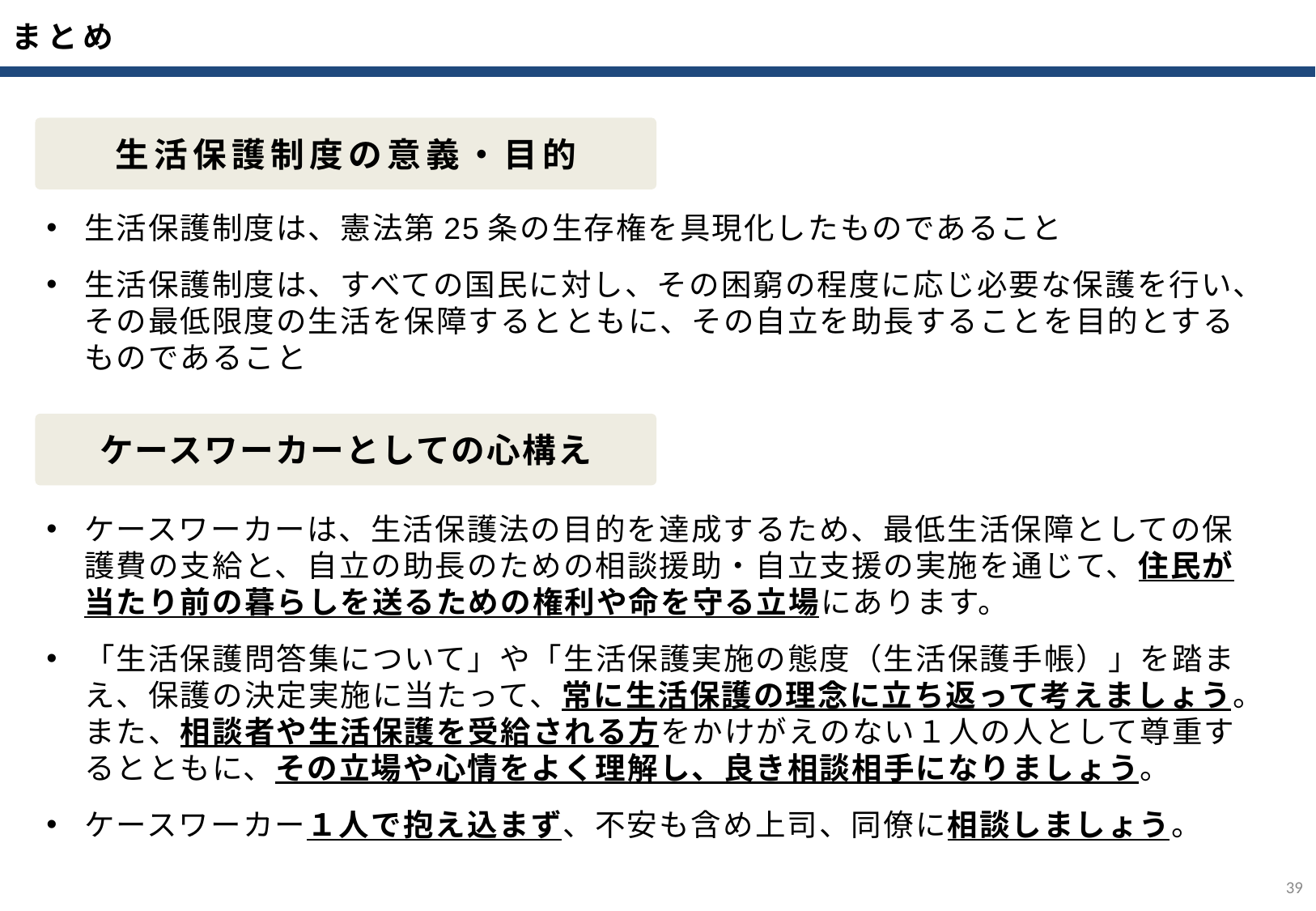

まとめ
生活保護制度の意義・目的
生活保護制度は、憲法第25条の生存権を具現化したものであること
生活保護制度は、すべての国民に対し、その困窮の程度に応じ必要な保護を行い、その最低限度の生活を保障するとともに、その自立を助長することを目的とするものであること

ケースワーカーとしての心構え
ケースワーカーは、生活保護法の目的を達成するため、最低生活保障としての保護費の支給と、自立の助長のための相談援助・自立支援の実施を通じて、住民が当たり前の暮らしを送るための権利や命を守る立場にあります。
「生活保護問答集について」や「生活保護実施の態度（生活保護手帳）」を踏まえ、保護の決定実施に当たって、常に生活保護の理念に立ち返って考えましょう。また、相談者や生活保護を受給される方をかけがえのない１人の人として尊重するとともに、その立場や心情をよく理解し、良き相談相手になりましょう。
ケースワーカー１人で抱え込まず、不安も含め上司、同僚に相談しましょう。
39